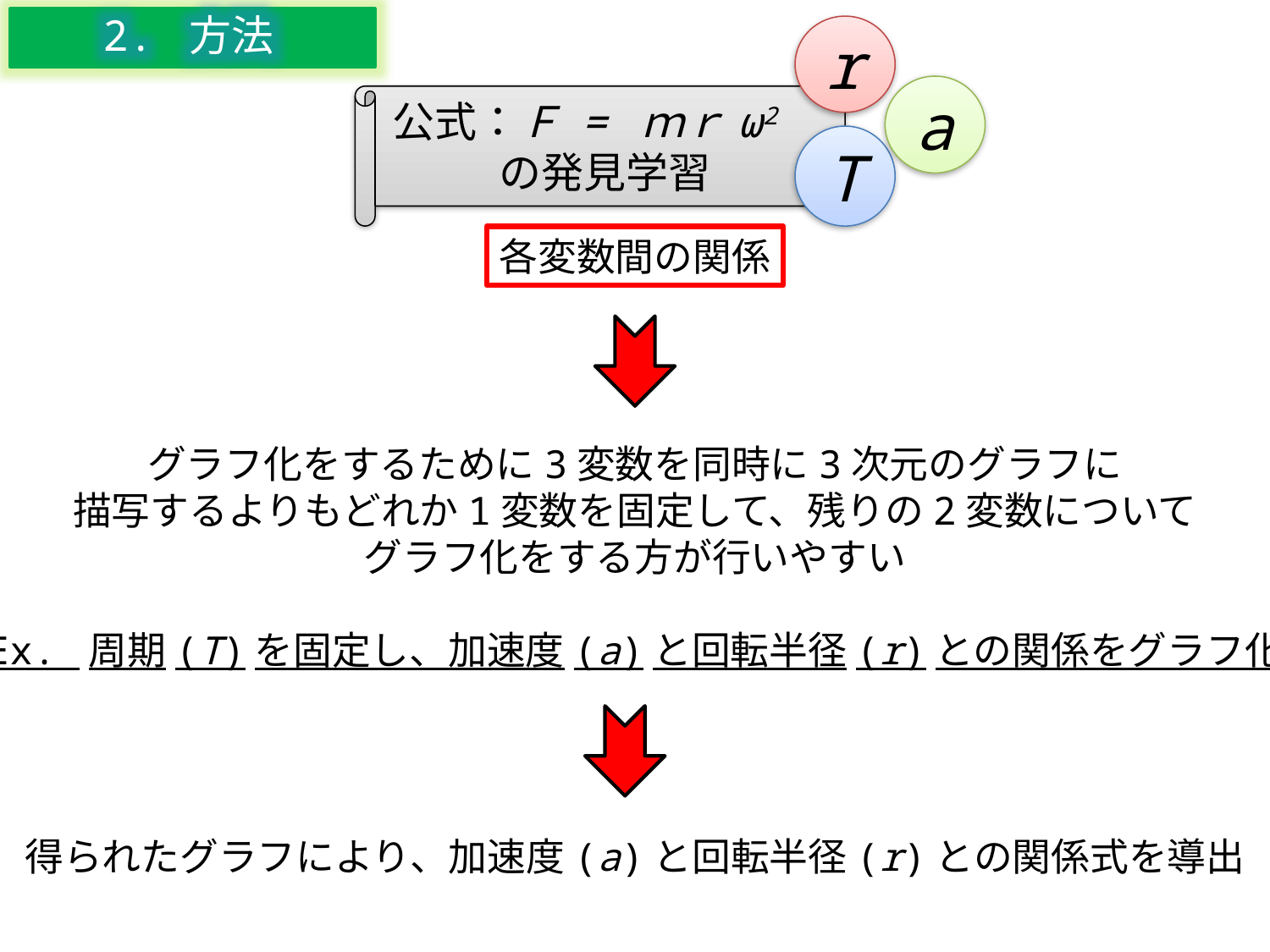

2. 方法

r
公式：Ｆ = ｍｒω2
の発見学習
a
T
各変数間の関係

グラフ化をするために3変数を同時に3次元のグラフに
描写するよりもどれか1変数を固定して、残りの2変数について
グラフ化をする方が行いやすい

Ex. 周期(T)を固定し、加速度(a)と回転半径(r)との関係をグラフ化

得られたグラフにより、加速度(a)と回転半径(r)との関係式を導出